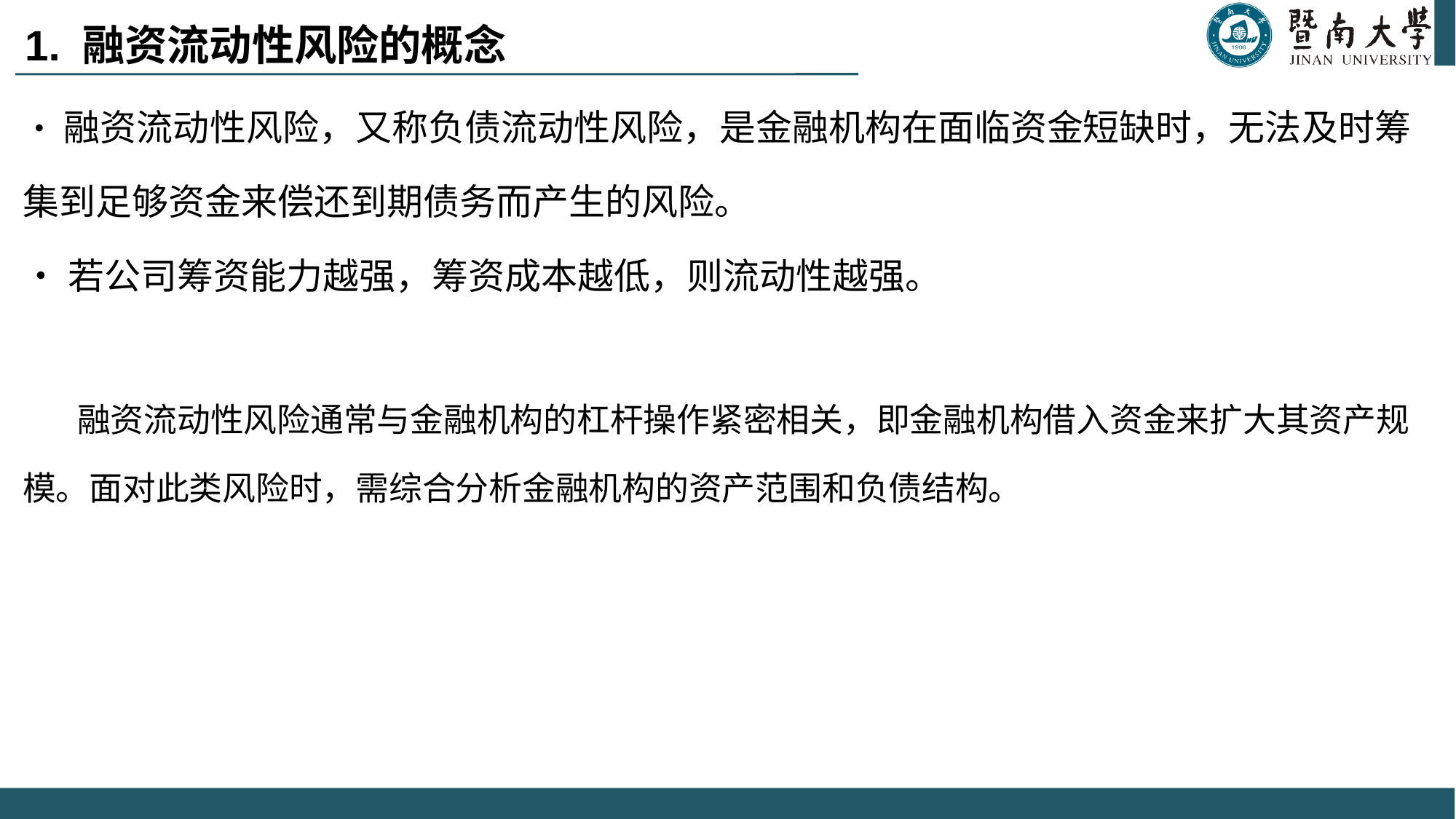

# 1. 融资流动性风险的概念

•融资流动性风险，又称负债流动性风险，是金融机构在面临资金短缺时，无法及时筹集到足够资金来偿还到期债务而产生的风险。
•若公司筹资能力越强，筹资成本越低，则流动性越强。

融资流动性风险通常与金融机构的杠杆操作紧密相关，即金融机构借入资金来扩大其资产规模。面对此类风险时，需综合分析金融机构的资产范围和负债结构。